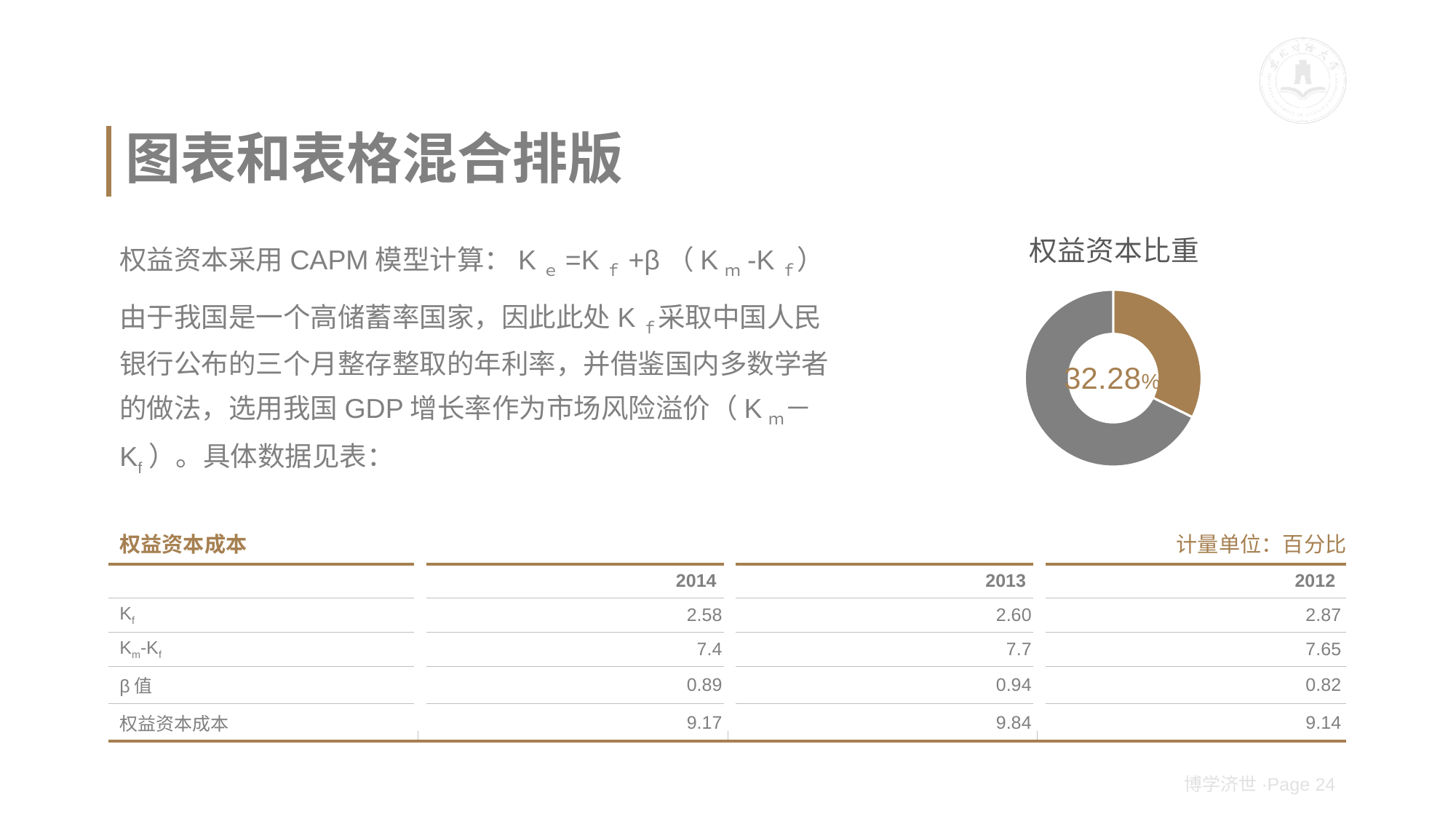

# 图表和表格混合排版

### Chart:

| Category | 权益资本比重 |
|---|---|
| 第一季度 | 32.28 |
| 第二季度 | 67.72 |
权益资本采用CAPM模型计算：Kｅ=Kｆ+β（Kｍ-Kｆ）
由于我国是一个高储蓄率国家，因此此处Kｆ采取中国人民银行公布的三个月整存整取的年利率，并借鉴国内多数学者的做法，选用我国GDP增长率作为市场风险溢价（Kｍ－Kf）。具体数据见表：
权益资本成本
计量单位：百分比
|  | 2014 | 2013 | 2012 |
| --- | --- | --- | --- |
| Kf | 2.58 | 2.60 | 2.87 |
| Km-Kf | 7.4 | 7.7 | 7.65 |
| β值 | 0.89 | 0.94 | 0.82 |
| 权益资本成本 | 9.17 | 9.84 | 9.14 |
博学济世·Page 24